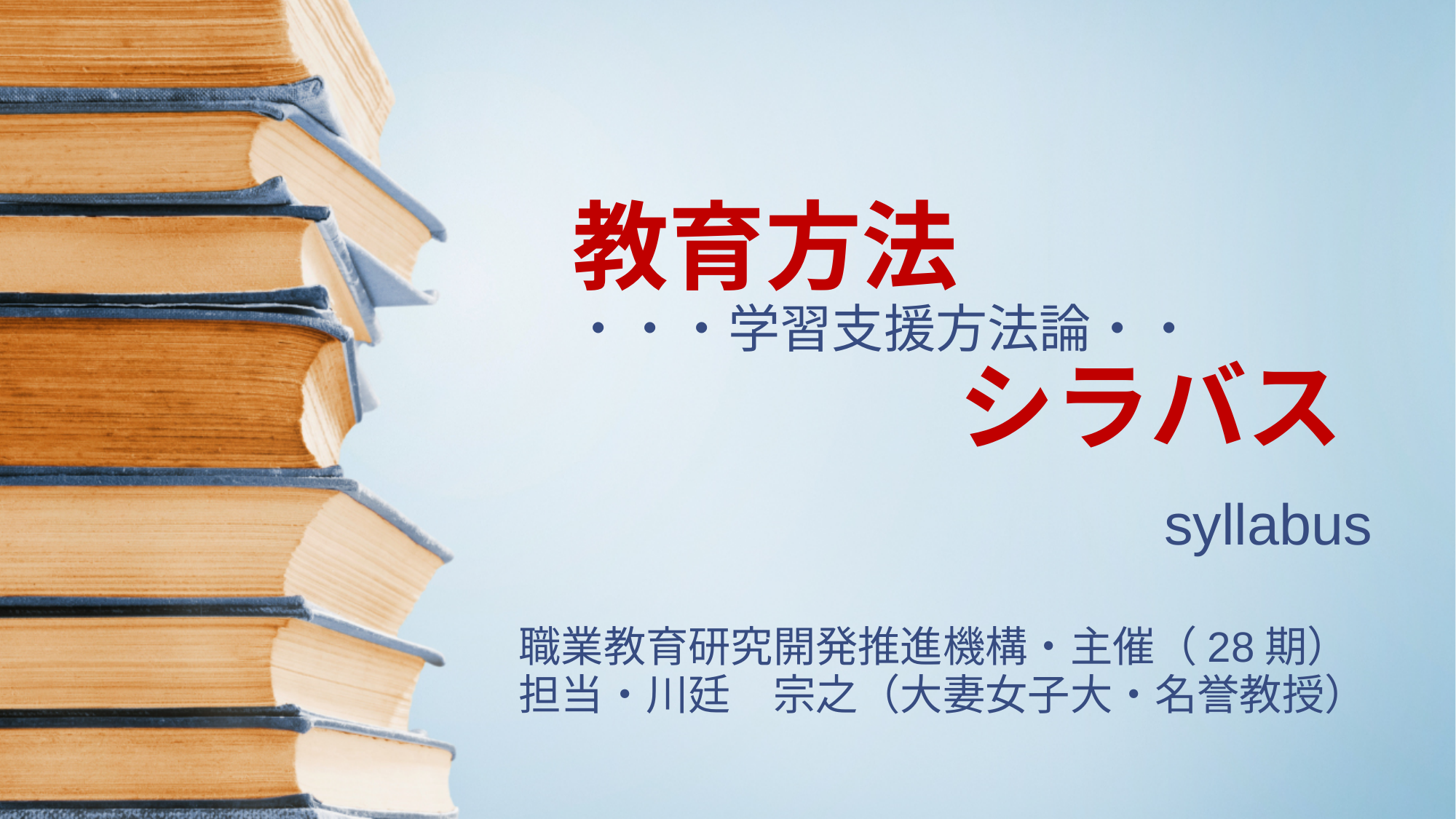

# 教育方法 ・・・学習支援方法論・・ 　　　　シラバス 　　　　　　syllabus
職業教育研究開発推進機構・主催（28期）
担当・川廷　宗之（大妻女子大・名誉教授）